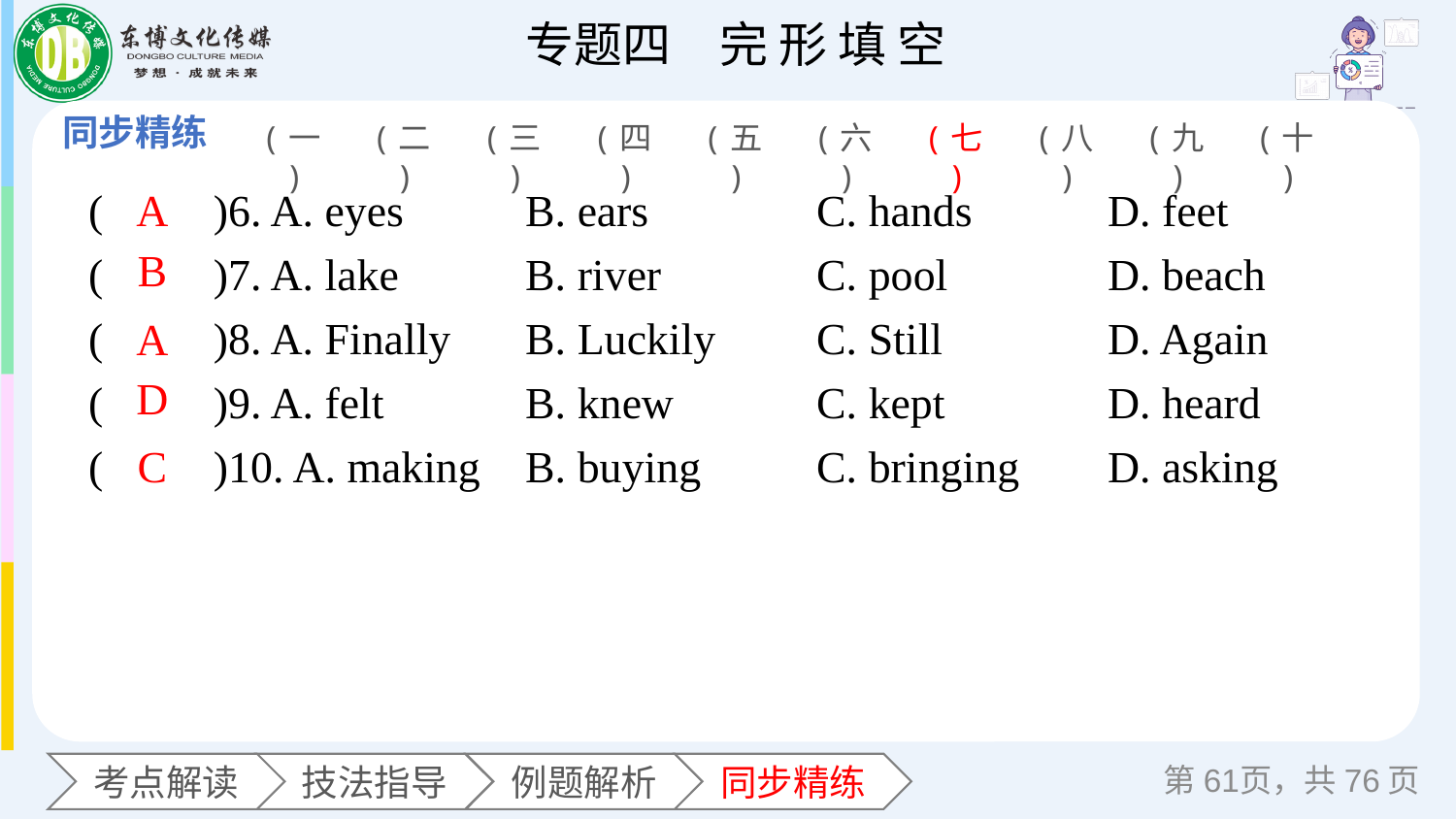

(一)
(二)
(三)
(四)
(五)
(六)
(七)
(八)
(九)
(十)
(　　)6. A. eyes    	B. ears    	C. hands    	D. feet
(　　)7. A. lake    	B. river    	C. pool    	D. beach
(　　)8. A. Finally    	B. Luckily    	C. Still    	D. Again
(　　)9. A. felt    	B. knew    	C. kept    	D. heard
(　　)10. A. making    	B. buying    	C. bringing    	D. asking
A
B
A
D
C
第61页，共76页